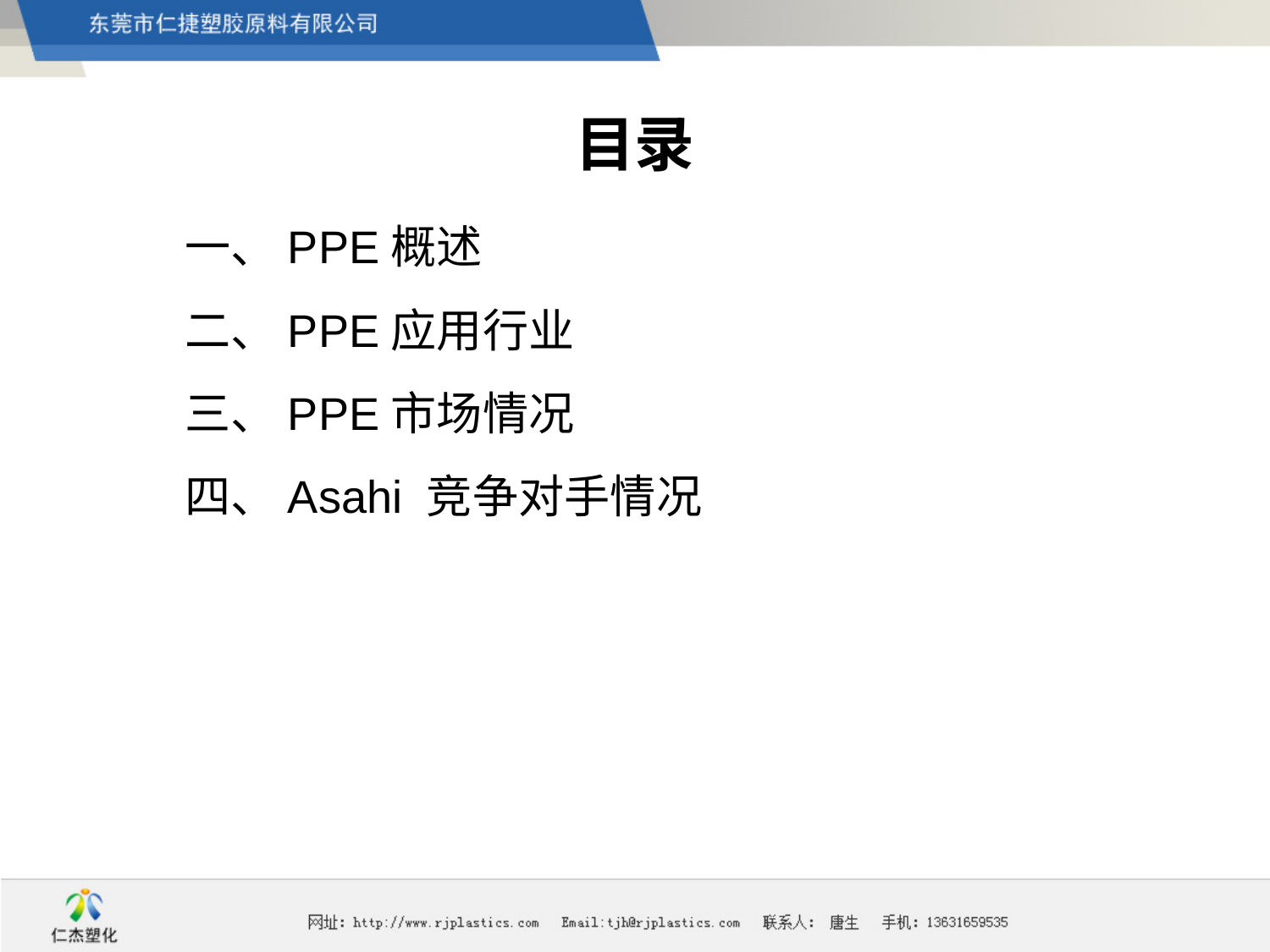

# 目录
一、PPE概述
二、PPE应用行业
三、PPE市场情况
四、Asahi 竞争对手情况